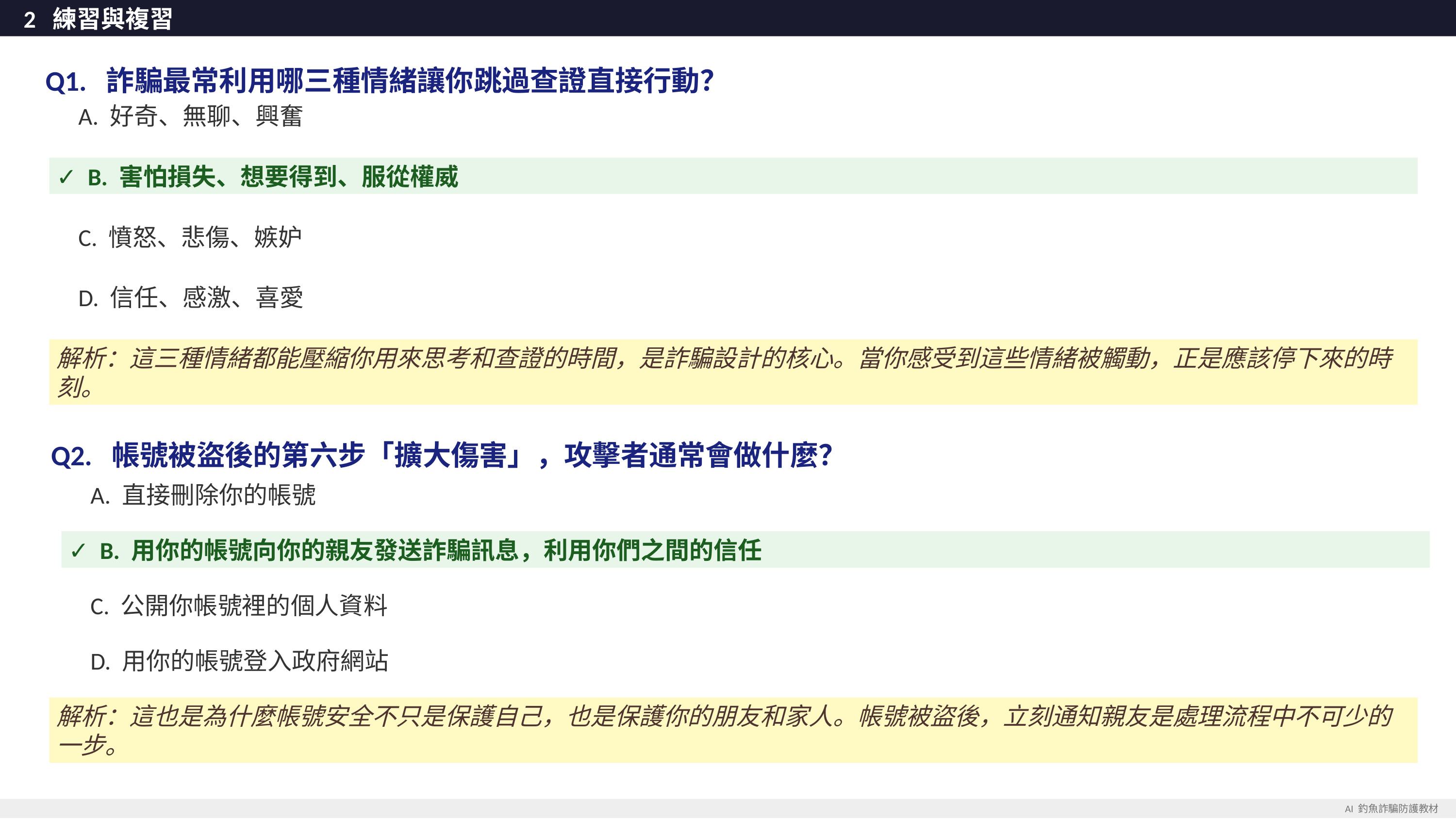

2  練習與複習
Q1.  詐騙最常利用哪三種情緒讓你跳過查證直接行動？
    A. 好奇、無聊、興奮
✓  B. 害怕損失、想要得到、服從權威
    C. 憤怒、悲傷、嫉妒
    D. 信任、感激、喜愛
解析：這三種情緒都能壓縮你用來思考和查證的時間，是詐騙設計的核心。當你感受到這些情緒被觸動，正是應該停下來的時刻。
Q2.  帳號被盜後的第六步「擴大傷害」，攻擊者通常會做什麼？
    A. 直接刪除你的帳號
✓  B. 用你的帳號向你的親友發送詐騙訊息，利用你們之間的信任
    C. 公開你帳號裡的個人資料
    D. 用你的帳號登入政府網站
解析：這也是為什麼帳號安全不只是保護自己，也是保護你的朋友和家人。帳號被盜後，立刻通知親友是處理流程中不可少的一步。
AI 釣魚詐騙防護教材